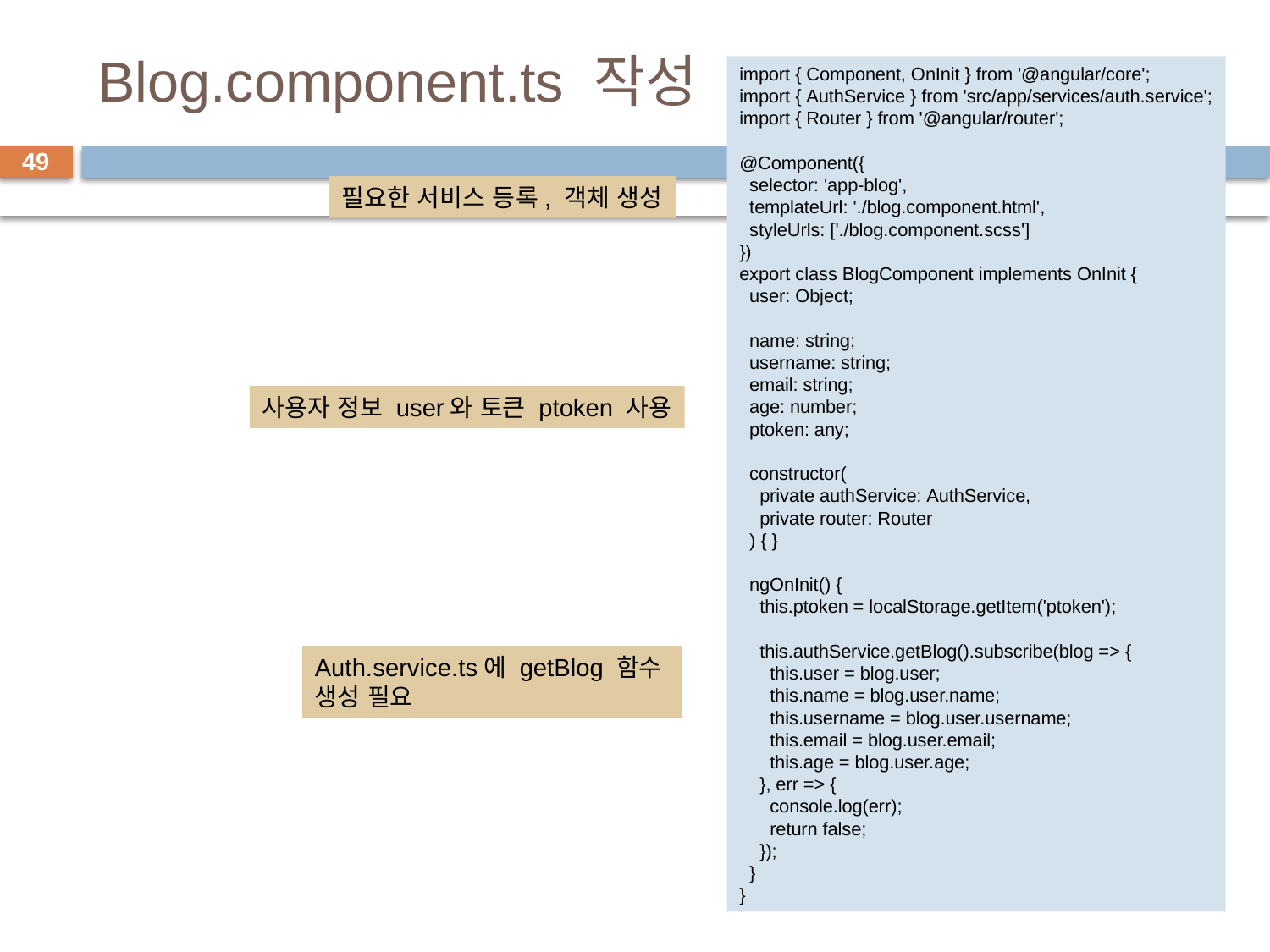

# Blog.component.ts 작성
import { Component, OnInit } from '@angular/core';
import { AuthService } from 'src/app/services/auth.service';
import { Router } from '@angular/router';
@Component({
  selector: 'app-blog',
  templateUrl: './blog.component.html',
  styleUrls: ['./blog.component.scss']
})
export class BlogComponent implements OnInit {
  user: Object;
  name: string;
  username: string;
  email: string;
  age: number;
  ptoken: any;
  constructor(
    private authService: AuthService,
    private router: Router
  ) { }
  ngOnInit() {
    this.ptoken = localStorage.getItem('ptoken');
    this.authService.getBlog().subscribe(blog => {
      this.user = blog.user;
      this.name = blog.user.name;
      this.username = blog.user.username;
      this.email = blog.user.email;
      this.age = blog.user.age;
    }, err => {
      console.log(err);
      return false;
    });
  }
}
49
필요한 서비스 등록, 객체 생성
사용자 정보 user와 토큰 ptoken 사용
Auth.service.ts에 getBlog 함수
생성 필요